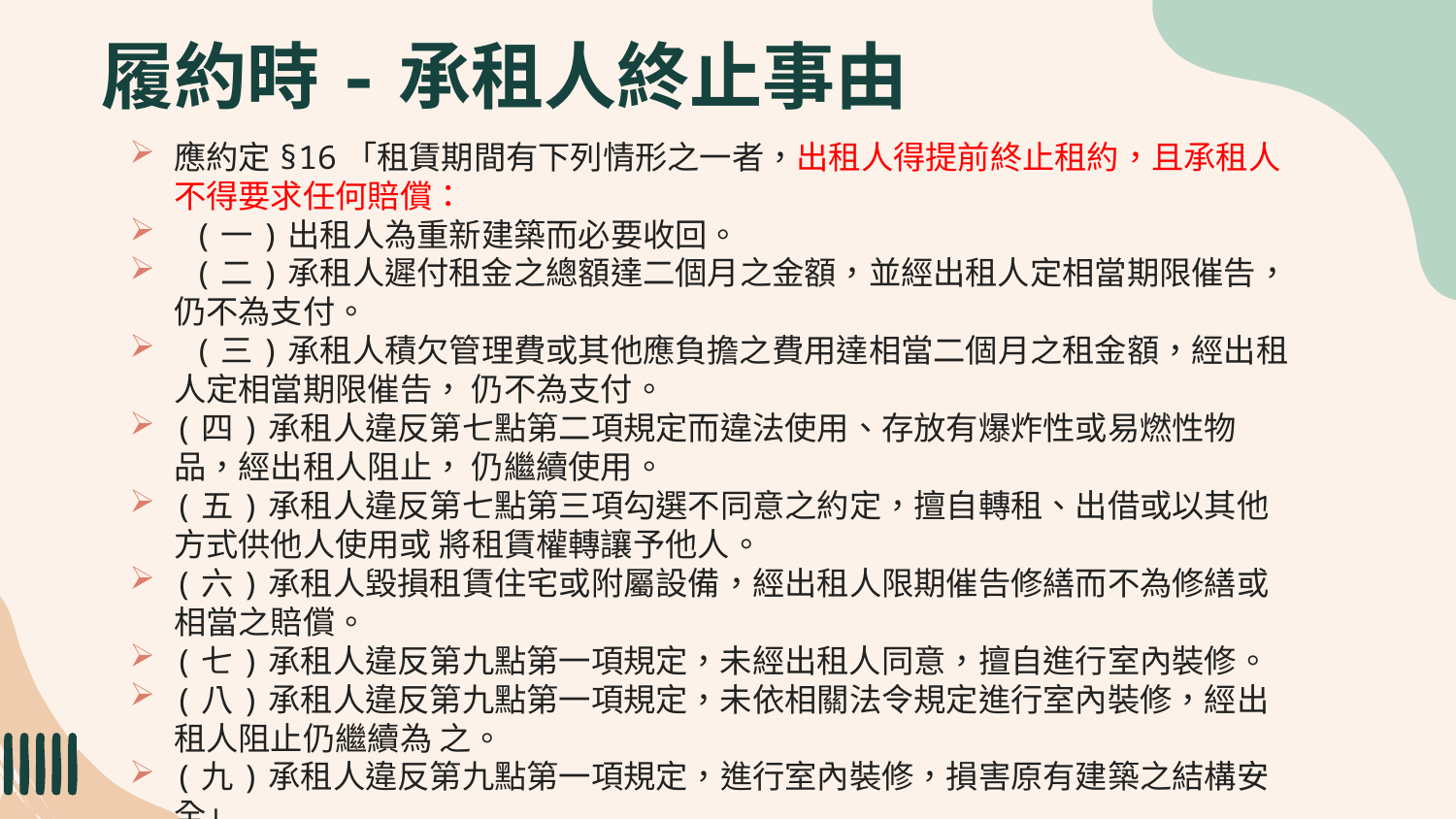

# 履約時-承租人終止事由
應約定§16「租賃期間有下列情形之一者，出租人得提前終止租約，且承租人不得要求任何賠償：
 (一)出租人為重新建築而必要收回。
 (二)承租人遲付租金之總額達二個月之金額，並經出租人定相當期限催告，仍不為支付。
 (三)承租人積欠管理費或其他應負擔之費用達相當二個月之租金額，經出租人定相當期限催告， 仍不為支付。
(四)承租人違反第七點第二項規定而違法使用、存放有爆炸性或易燃性物品，經出租人阻止， 仍繼續使用。
(五)承租人違反第七點第三項勾選不同意之約定，擅自轉租、出借或以其他方式供他人使用或 將租賃權轉讓予他人。
(六)承租人毀損租賃住宅或附屬設備，經出租人限期催告修繕而不為修繕或相當之賠償。
(七)承租人違反第九點第一項規定，未經出租人同意，擅自進行室內裝修。
(八)承租人違反第九點第一項規定，未依相關法令規定進行室內裝修，經出租人阻止仍繼續為 之。
(九)承租人違反第九點第一項規定，進行室內裝修，損害原有建築之結構安全」